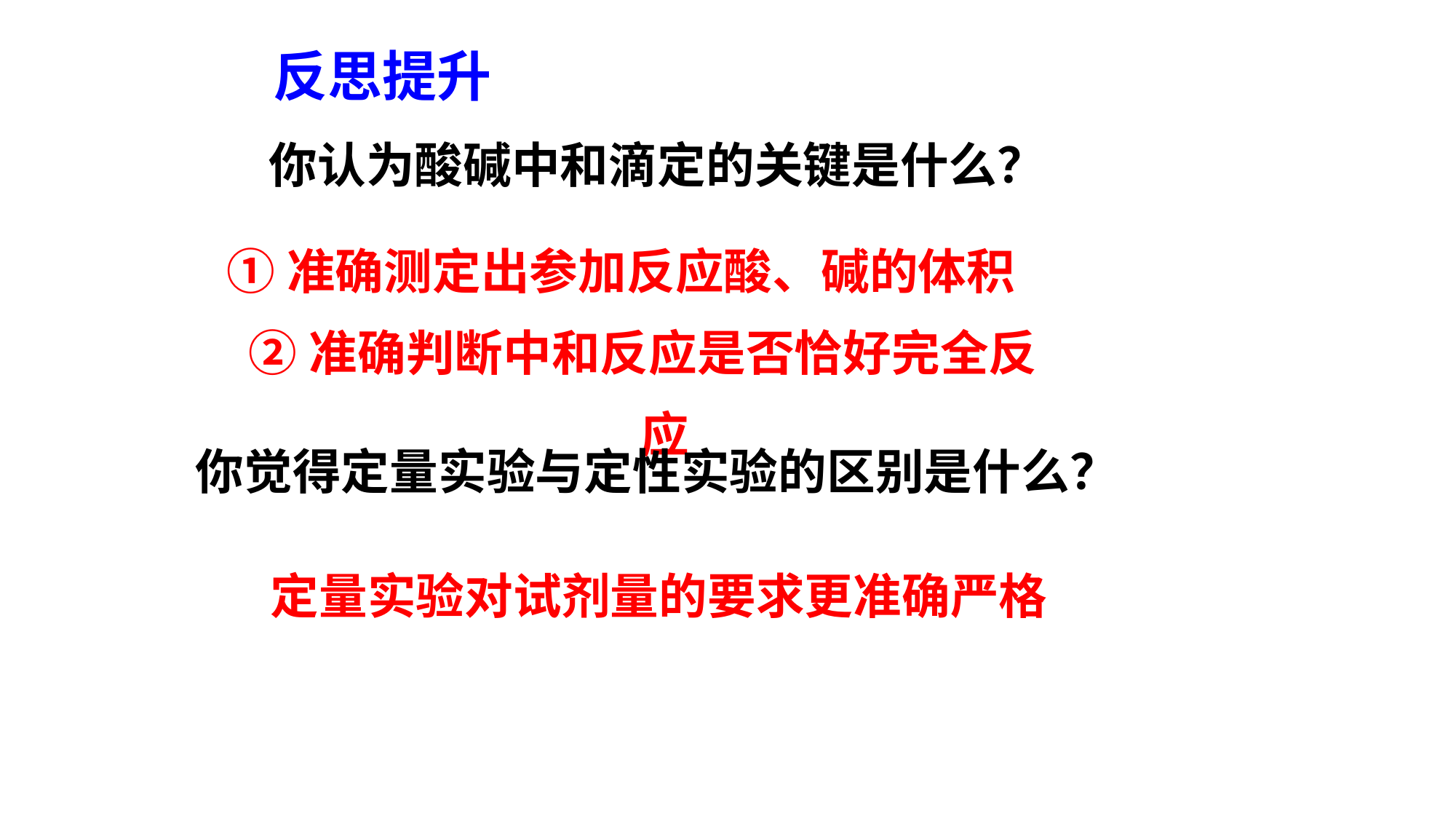

反思提升
你认为酸碱中和滴定的关键是什么？
①准确测定出参加反应酸、碱的体积
 ②准确判断中和反应是否恰好完全反应
你觉得定量实验与定性实验的区别是什么？
定量实验对试剂量的要求更准确严格